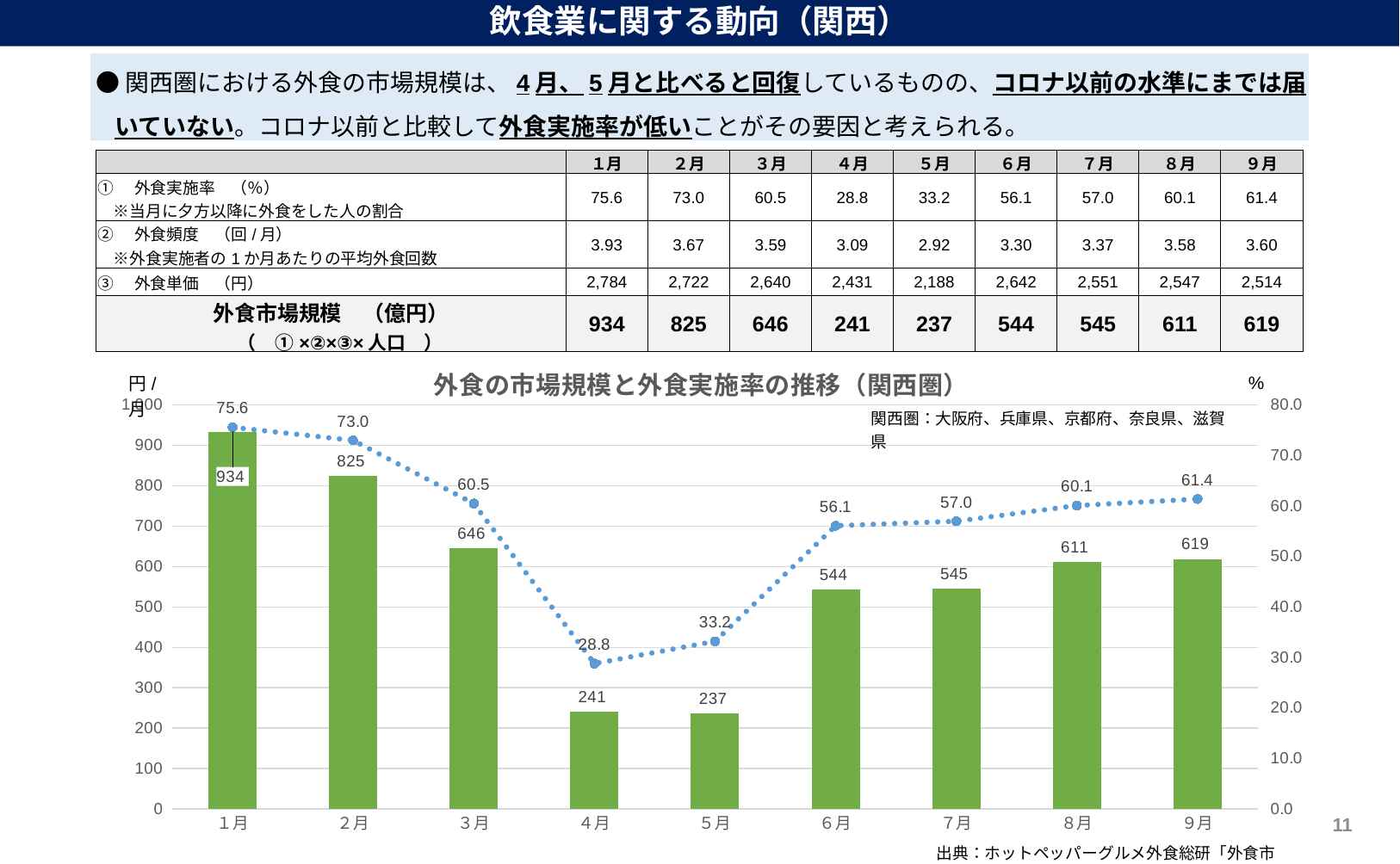

# 飲食業に関する動向（関西）
 ●関西圏における外食の市場規模は、4月、5月と比べると回復しているものの、コロナ以前の水準にまでは届いていない。コロナ以前と比較して外食実施率が低いことがその要因と考えられる。

|  | １月 | ２月 | ３月 | ４月 | ５月 | ６月 | ７月 | ８月 | ９月 |
| --- | --- | --- | --- | --- | --- | --- | --- | --- | --- |
| ①　外食実施率　（％） 　※当月に夕方以降に外食をした人の割合 | 75.6 | 73.0 | 60.5 | 28.8 | 33.2 | 56.1 | 57.0 | 60.1 | 61.4 |
| ②　外食頻度　（回/月） 　※外食実施者の1か月あたりの平均外食回数 | 3.93 | 3.67 | 3.59 | 3.09 | 2.92 | 3.30 | 3.37 | 3.58 | 3.60 |
| ③　外食単価　（円） | 2,784 | 2,722 | 2,640 | 2,431 | 2,188 | 2,642 | 2,551 | 2,547 | 2,514 |
| 外食市場規模　（億円） 　（　①×②×③×人口　） | 934 | 825 | 646 | 241 | 237 | 544 | 545 | 611 | 619 |

### Chart: 外食の市場規模と外食実施率の推移（関西圏）

| Category | 外食市場規模　（億円）
　（①×②×③×人口） | ①　外食実施率
　※当月に夕方以降に外食をした人の割合 |
|---|---|---|
| １月 | 934.0 | 75.6 |
| ２月 | 825.0 | 73.0 |
| ３月 | 646.0 | 60.5 |
| ４月 | 241.0 | 28.8 |
| ５月 | 237.0 | 33.2 |
| ６月 | 544.0 | 56.1 |
| ７月 | 545.0 | 57.0 |
| ８月 | 611.0 | 60.1 |
| ９月 | 619.0 | 61.4 |
11
出典：ホットペッパーグルメ外食総研「外食市場調査」